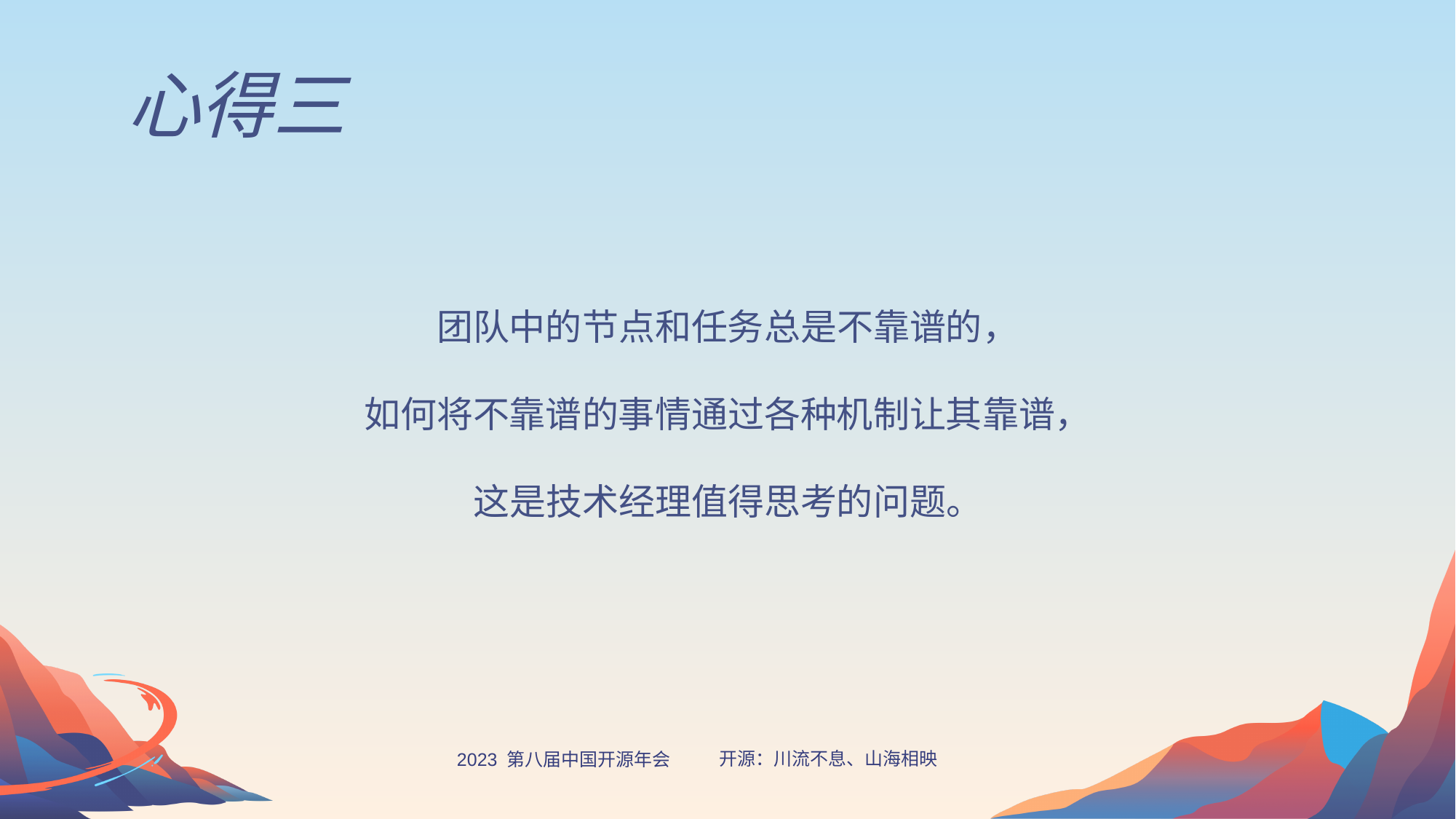

心得三
团队中的节点和任务总是不靠谱的，
如何将不靠谱的事情通过各种机制让其靠谱，
这是技术经理值得思考的问题。